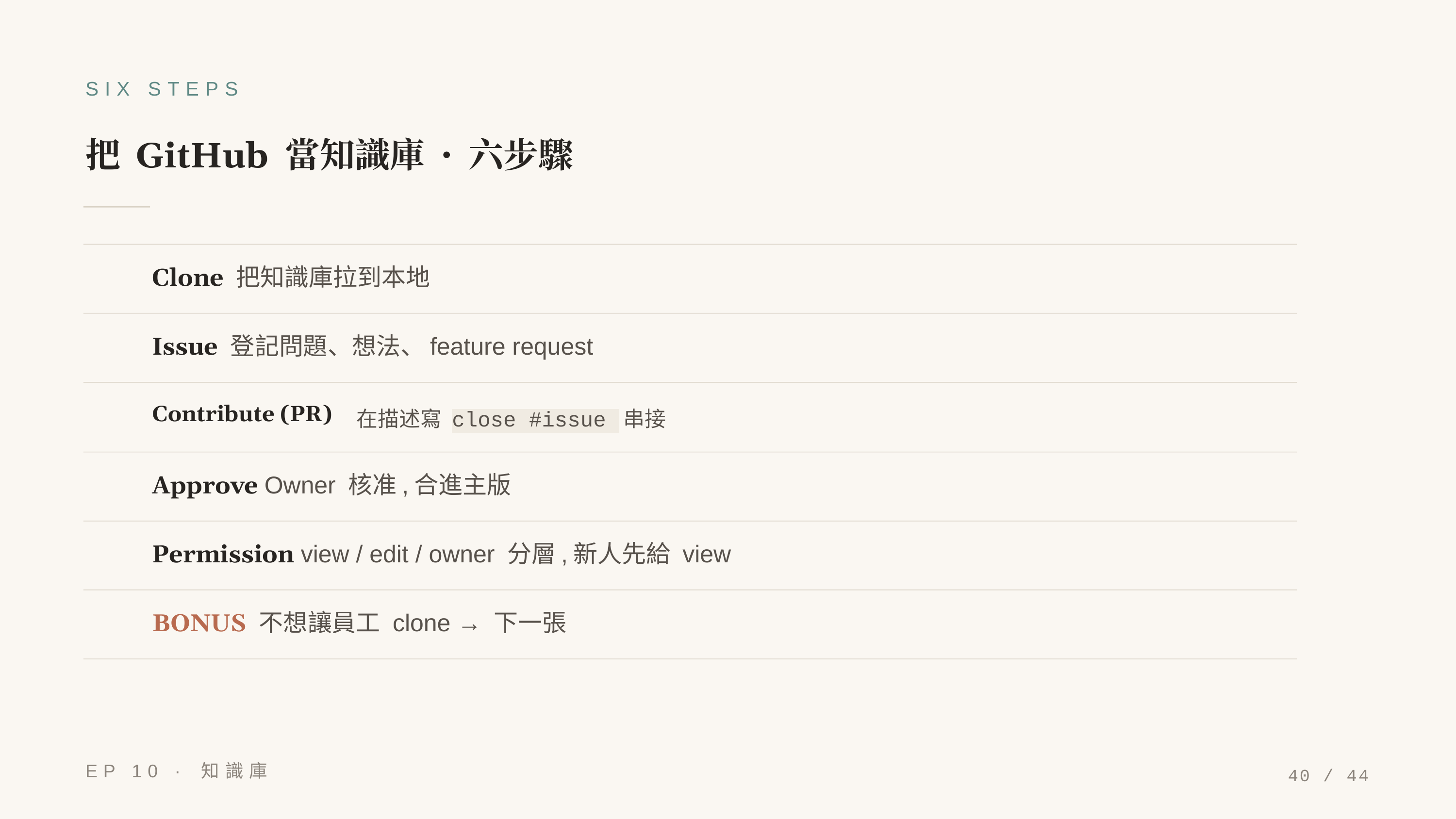

SIX STEPS
把 GitHub 當知識庫 · 六步驟

Clone 把知識庫拉到本地

Issue 登記問題、想法、feature request

Contribute (PR)
在描述寫 close #issue 串接

Approve Owner 核准,合進主版

Permission view / edit / owner 分層,新人先給 view

BONUS 不想讓員工 clone → 下一張

EP 10 · 知識庫
40 / 44